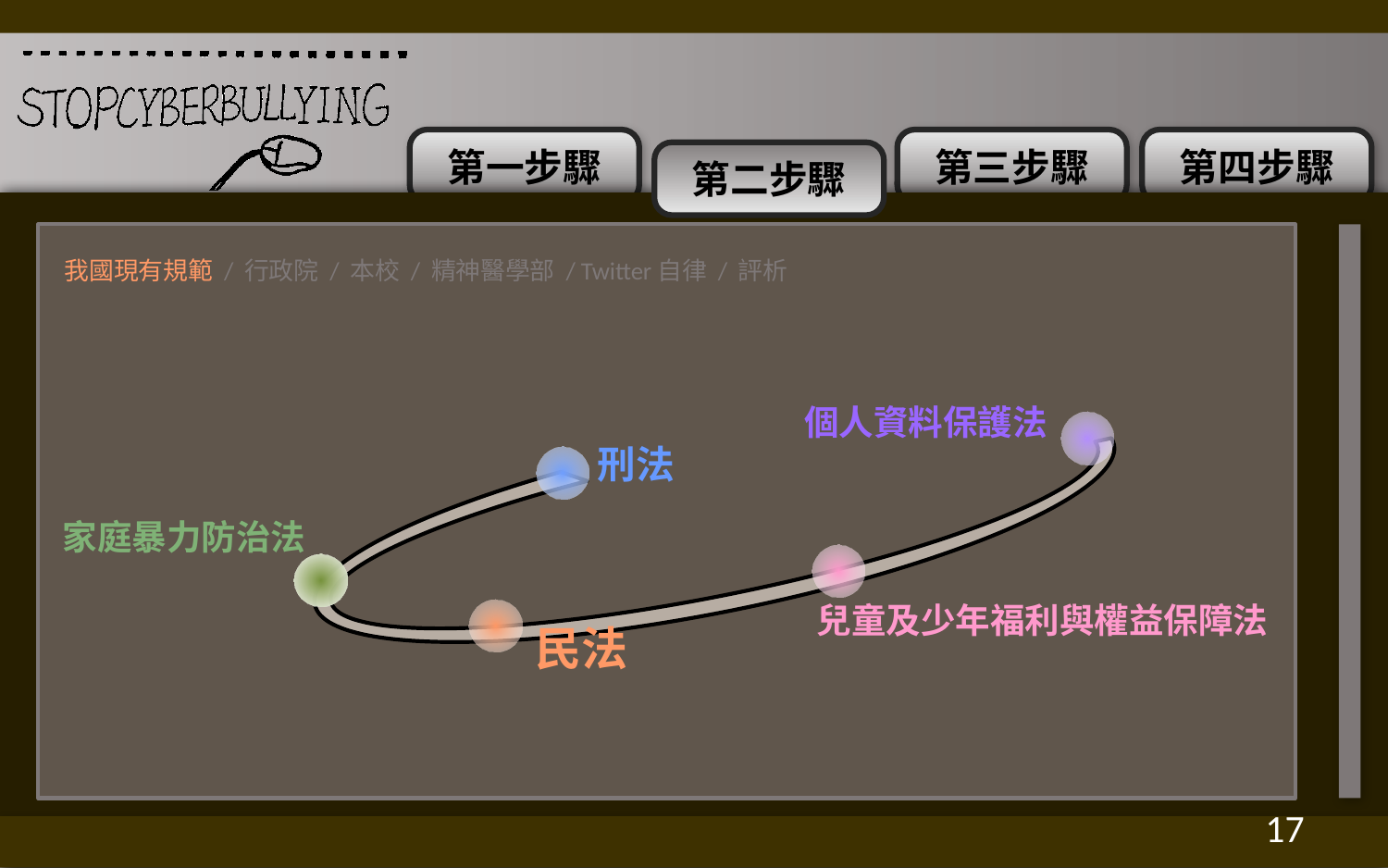

我國現有規範 / 行政院 / 本校 / 精神醫學部 / Twitter自律 / 評析
個人資料保護法

刑法

家庭暴力防治法

兒童及少年福利與權益保障法

民法
17